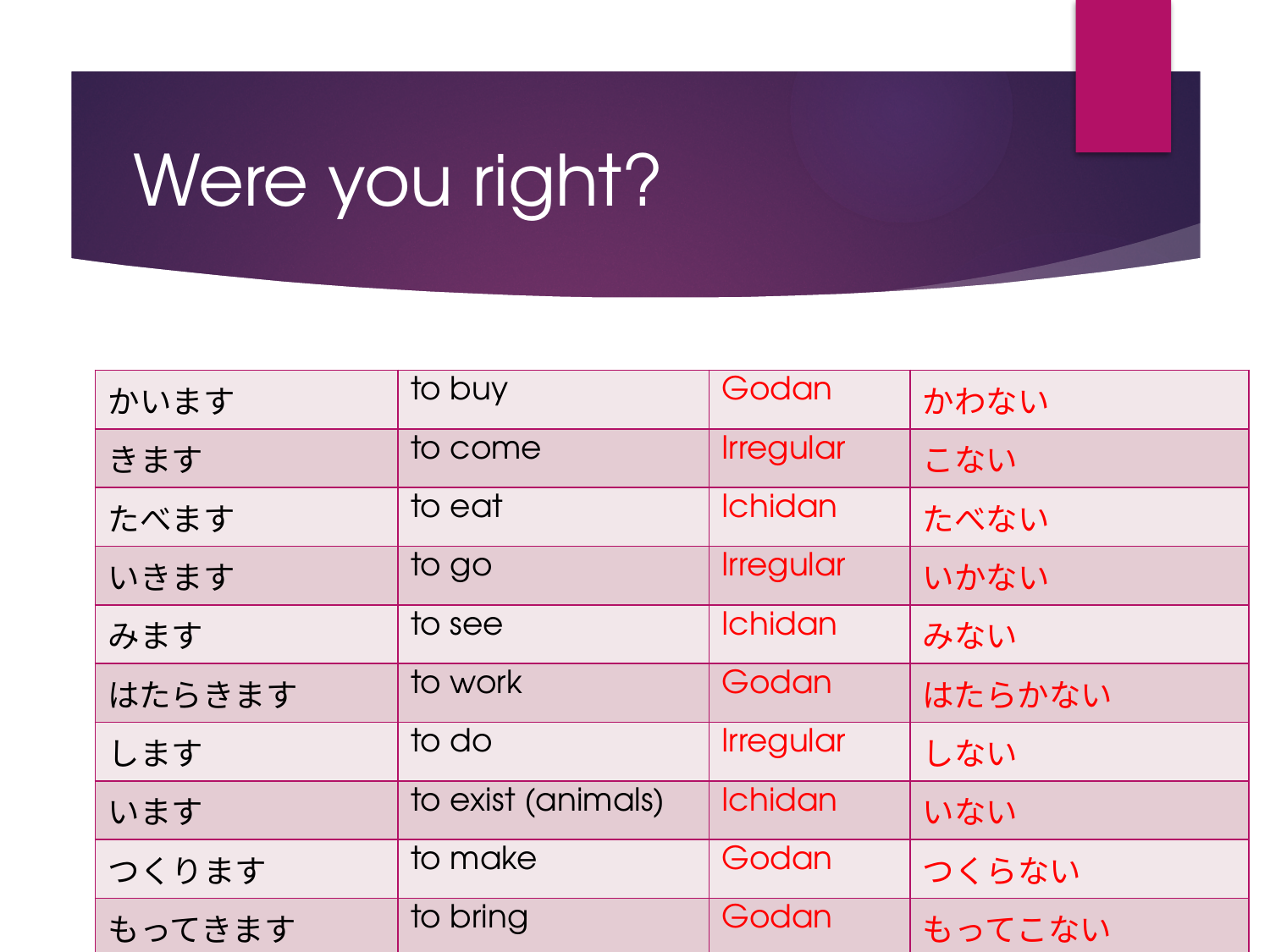

# Were you right?
| かいます | to buy | Godan | かわない |
| --- | --- | --- | --- |
| きます | to come | Irregular | こない |
| たべます | to eat | Ichidan | たべない |
| いきます | to go | Irregular | いかない |
| みます | to see | Ichidan | みない |
| はたらきます | to work | Godan | はたらかない |
| します | to do | Irregular | しない |
| います | to exist (animals) | Ichidan | いない |
| つくります | to make | Godan | つくらない |
| もってきます | to bring | Godan | もってこない |